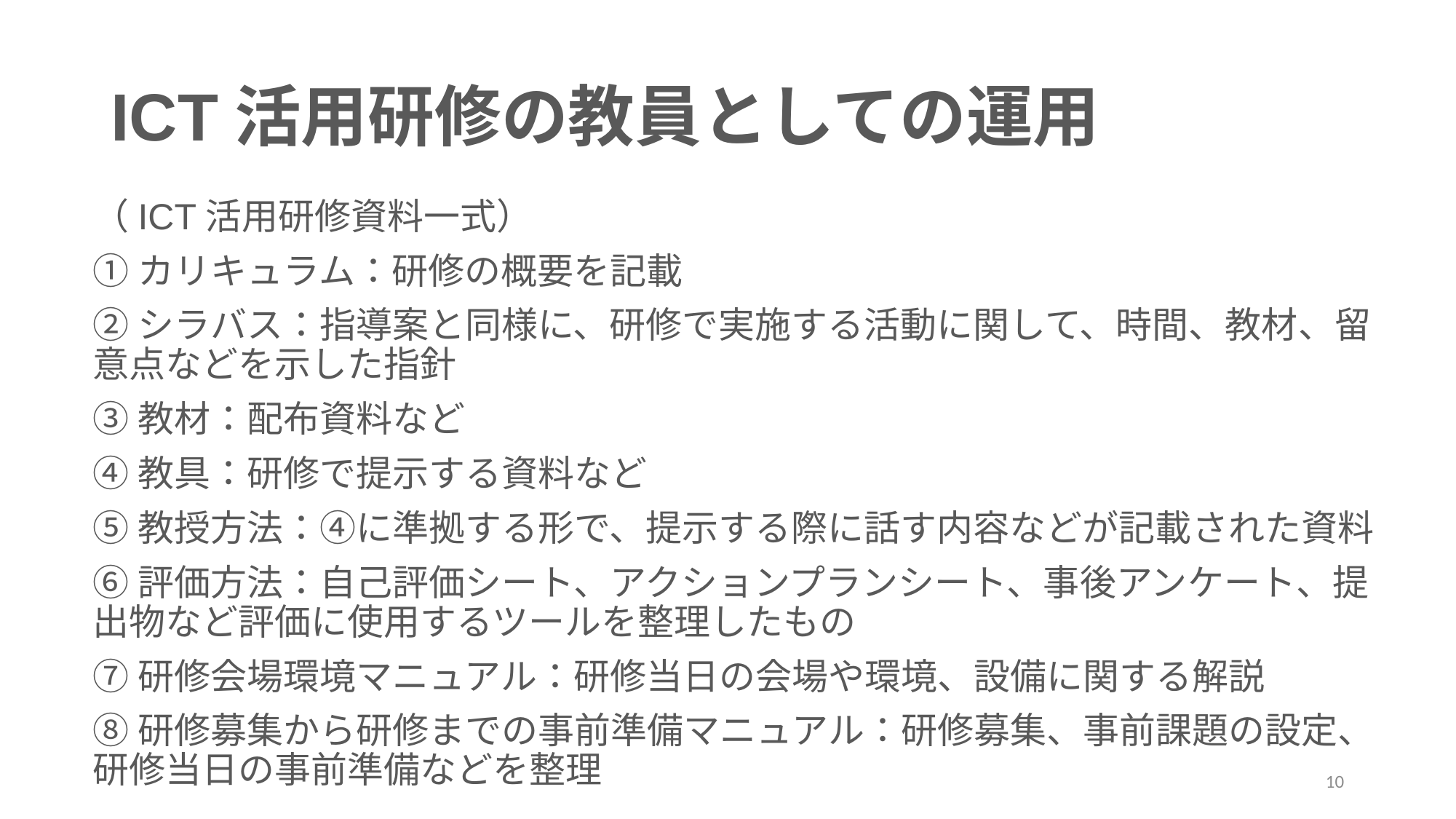

# ICT活用研修の教員としての運用
（ICT活用研修資料一式）
①カリキュラム：研修の概要を記載
②シラバス：指導案と同様に、研修で実施する活動に関して、時間、教材、留意点などを示した指針
③教材：配布資料など
④教具：研修で提示する資料など
⑤教授方法：④に準拠する形で、提示する際に話す内容などが記載された資料
⑥評価方法：自己評価シート、アクションプランシート、事後アンケート、提出物など評価に使用するツールを整理したもの
⑦研修会場環境マニュアル：研修当日の会場や環境、設備に関する解説
⑧研修募集から研修までの事前準備マニュアル：研修募集、事前課題の設定、研修当日の事前準備などを整理
10